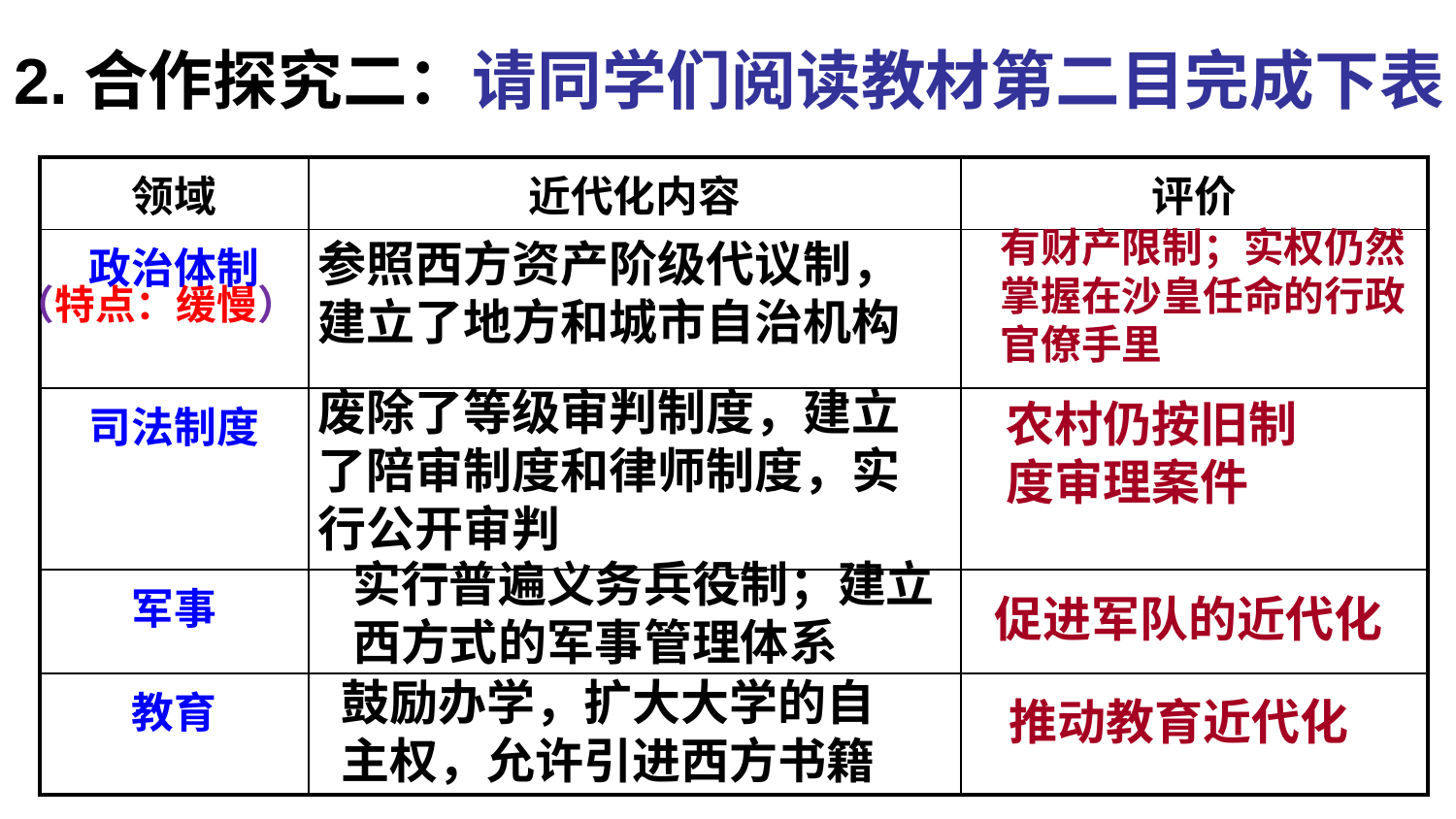

2.合作探究二：请同学们阅读教材第二目完成下表
| 领域 | 近代化内容 | 评价 |
| --- | --- | --- |
| 政治体制 |  |  |
| 司法制度 |  |  |
| 军事 |  |  |
| 教育 |  |  |
有财产限制；实权仍然掌握在沙皇任命的行政官僚手里
参照西方资产阶级代议制，建立了地方和城市自治机构
（特点：缓慢）
废除了等级审判制度，建立了陪审制度和律师制度，实行公开审判
农村仍按旧制度审理案件

实行普遍义务兵役制；建立西方式的军事管理体系
促进军队的近代化
鼓励办学，扩大大学的自主权，允许引进西方书籍
推动教育近代化